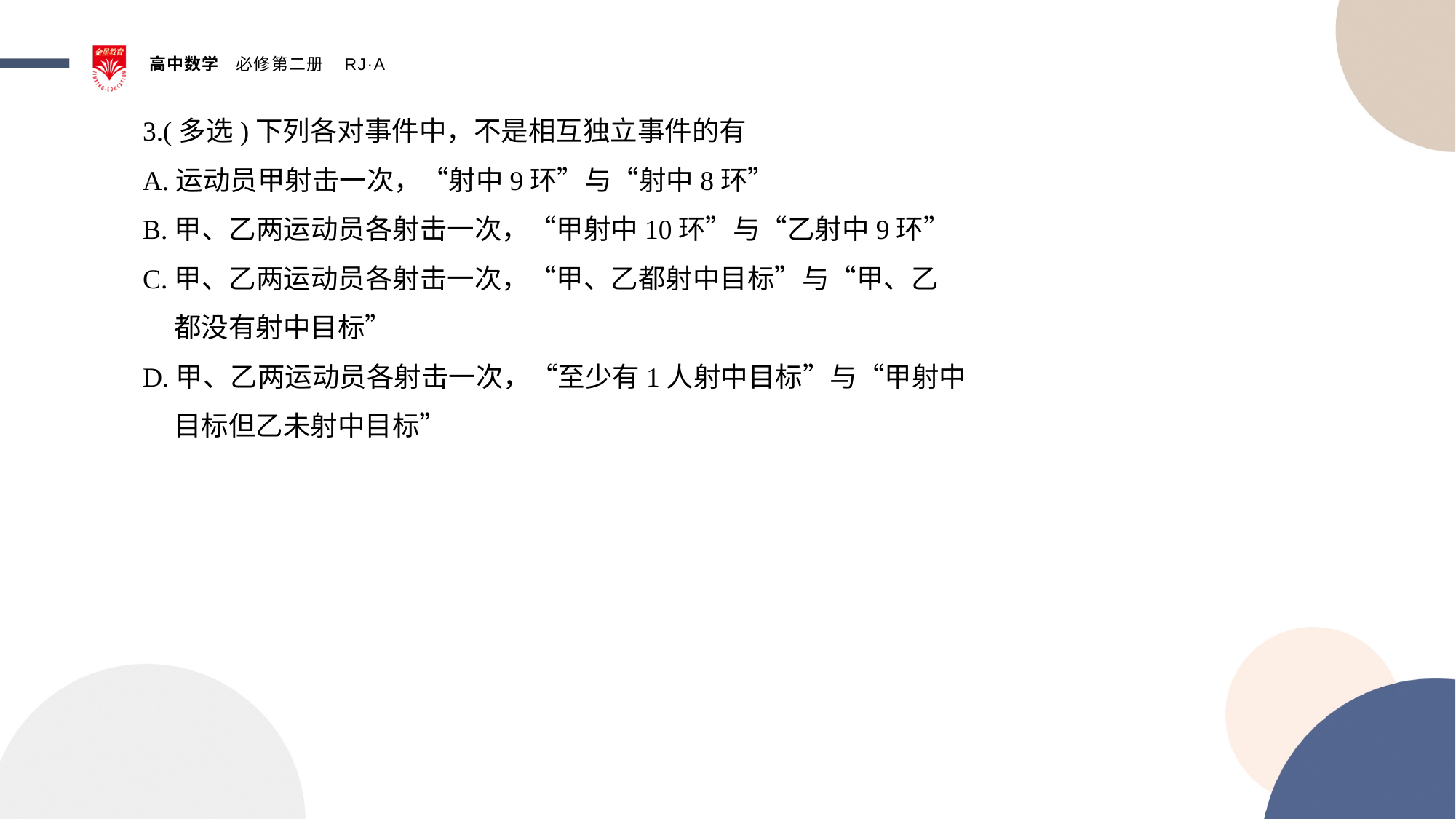

3.(多选)下列各对事件中，不是相互独立事件的有
A.运动员甲射击一次，“射中9环”与“射中8环”
B.甲、乙两运动员各射击一次，“甲射中10环”与“乙射中9环”
C.甲、乙两运动员各射击一次，“甲、乙都射中目标”与“甲、乙
    都没有射中目标”
D.甲、乙两运动员各射击一次，“至少有1人射中目标”与“甲射中
    目标但乙未射中目标”